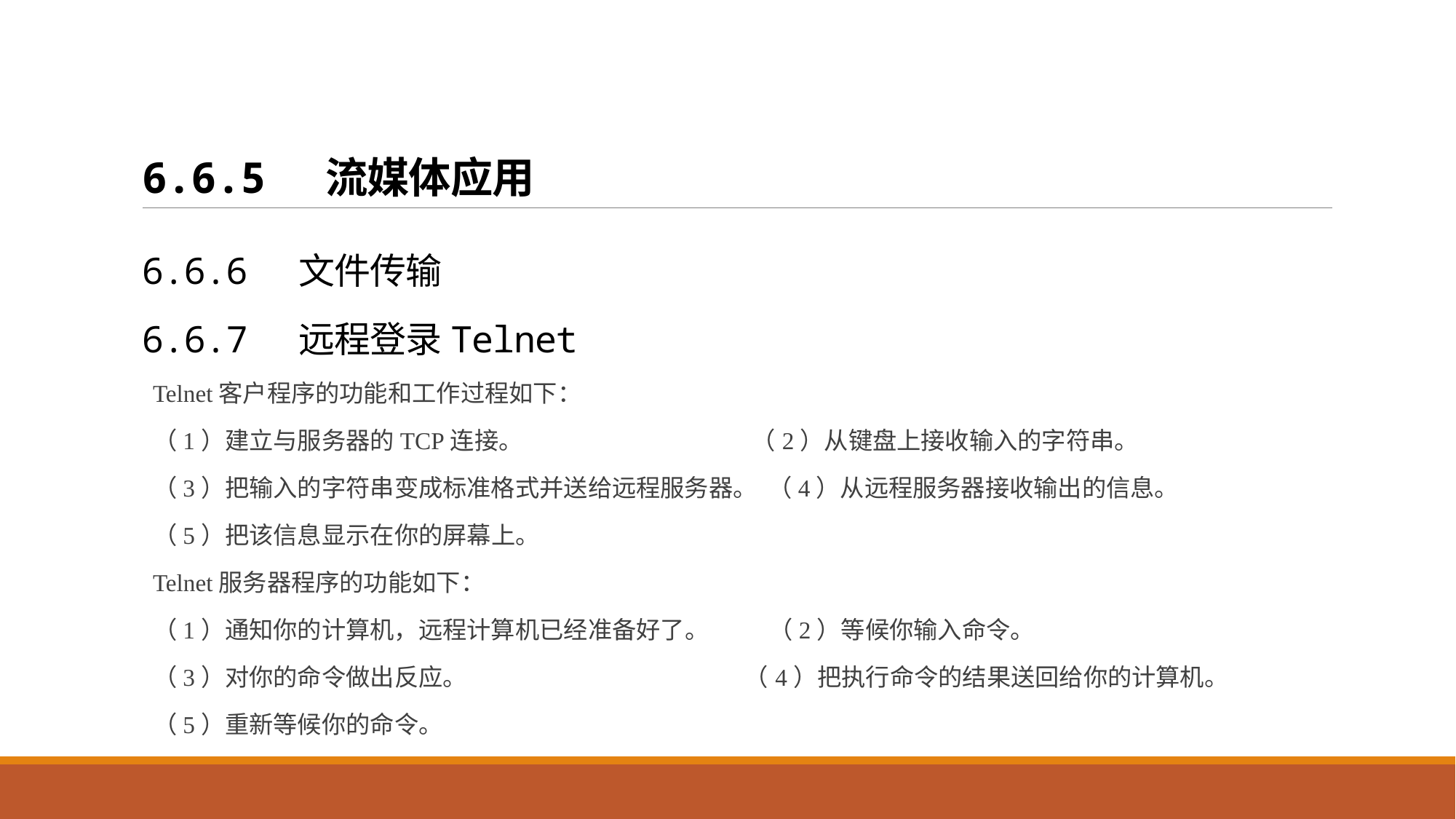

# 6.6.5  流媒体应用
6.6.6  文件传输
6.6.7  远程登录Telnet
Telnet客户程序的功能和工作过程如下：
（1）建立与服务器的TCP连接。                                          （2）从键盘上接收输入的字符串。
（3）把输入的字符串变成标准格式并送给远程服务器。  （4）从远程服务器接收输出的信息。
（5）把该信息显示在你的屏幕上。
Telnet服务器程序的功能如下：
（1）通知你的计算机，远程计算机已经准备好了。           （2）等候你输入命令。
（3）对你的命令做出反应。                                                   （4）把执行命令的结果送回给你的计算机。
（5）重新等候你的命令。